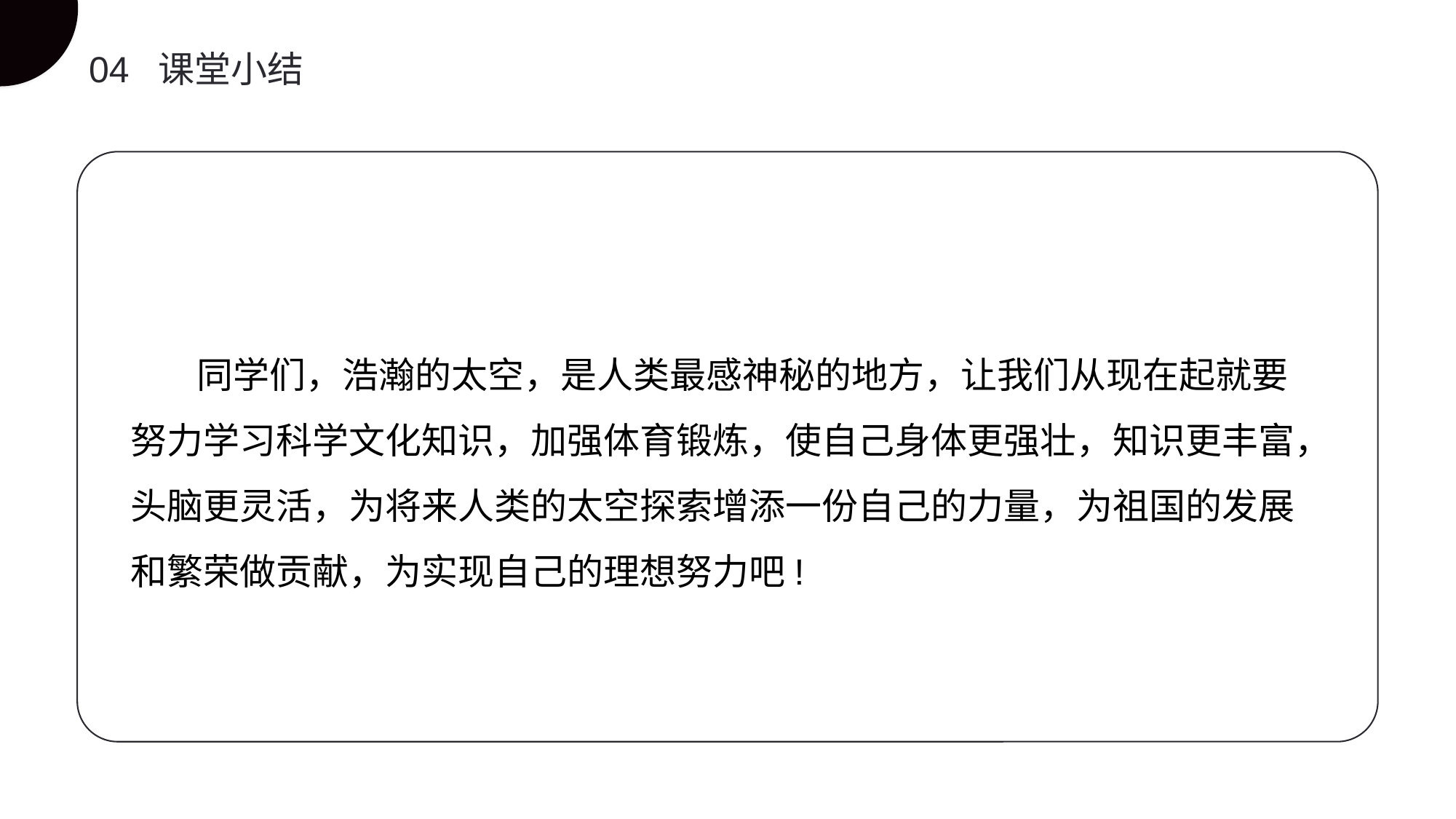

04  课堂小结
       同学们，浩瀚的太空，是人类最感神秘的地方，让我们从现在起就要努力学习科学文化知识，加强体育锻炼，使自己身体更强壮，知识更丰富，头脑更灵活，为将来人类的太空探索增添一份自己的力量，为祖国的发展和繁荣做贡献，为实现自己的理想努力吧!